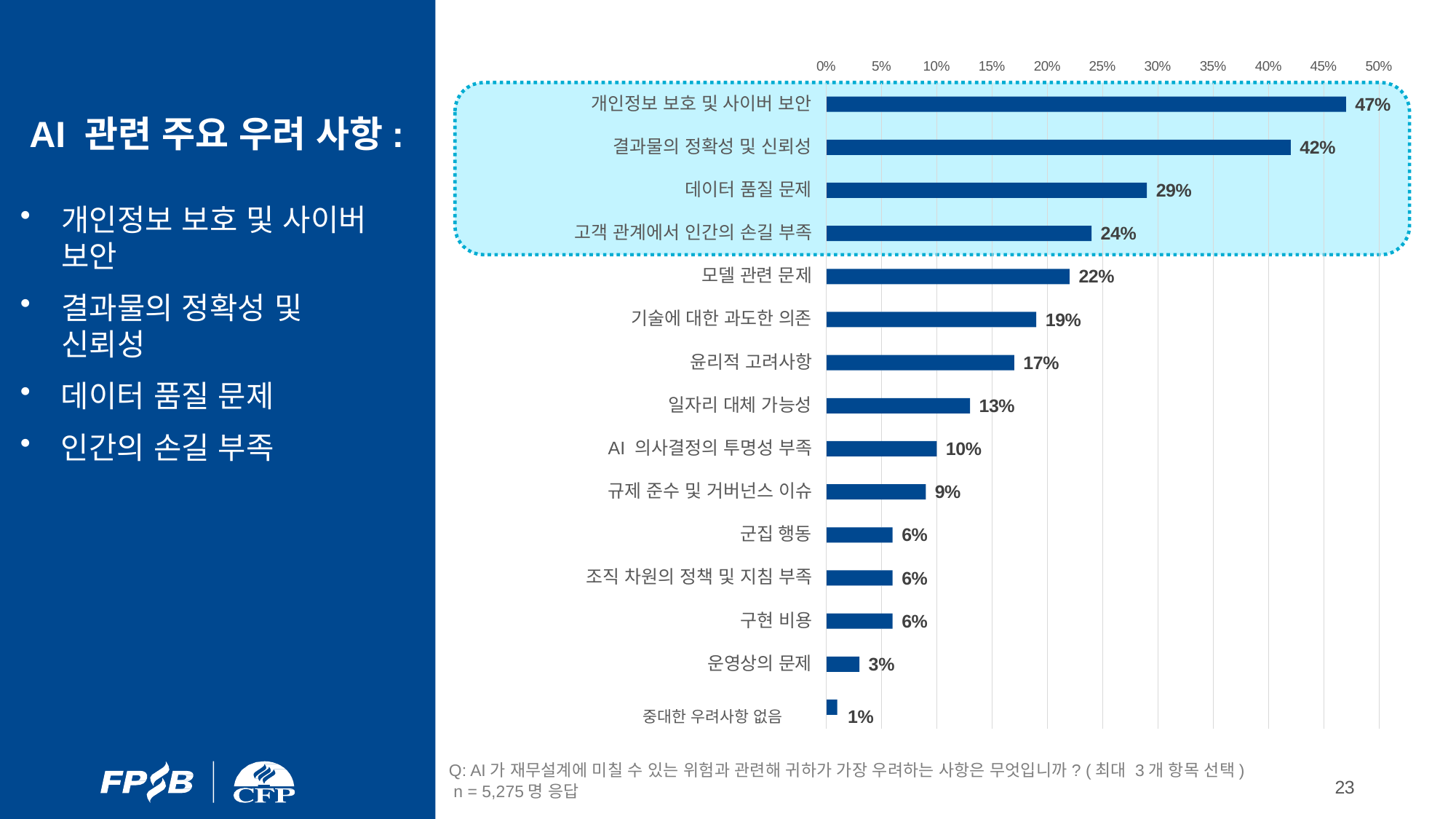

0%
5%
10%
15%
20%
25%
30%
35%
40%
45%
50%

개인정보 보호 및 사이버 보안
47%

AI 관련 주요 우려 사항:

결과물의 정확성 및 신뢰성
42%

데이터 품질 문제
29%

개인정보 보호 및 사이버 보안
결과물의 정확성 및 신뢰성
데이터 품질 문제
인간의 손길 부족
고객 관계에서 인간의 손길 부족
24%

모델 관련 문제
22%

기술에 대한 과도한 의존
19%

윤리적 고려사항
17%

일자리 대체 가능성
13%

AI 의사결정의 투명성 부족
10%

규제 준수 및 거버넌스 이슈
9%

군집 행동
6%

조직 차원의 정책 및 지침 부족
6%

구현 비용
6%

운영상의 문제
3%

   중대한 우려사항 없음	1%
Q: AI가 재무설계에 미칠 수 있는 위험과 관련해 귀하가 가장 우려하는 사항은 무엇입니까? (최대 3개 항목 선택)
 n = 5,275명 응답
23